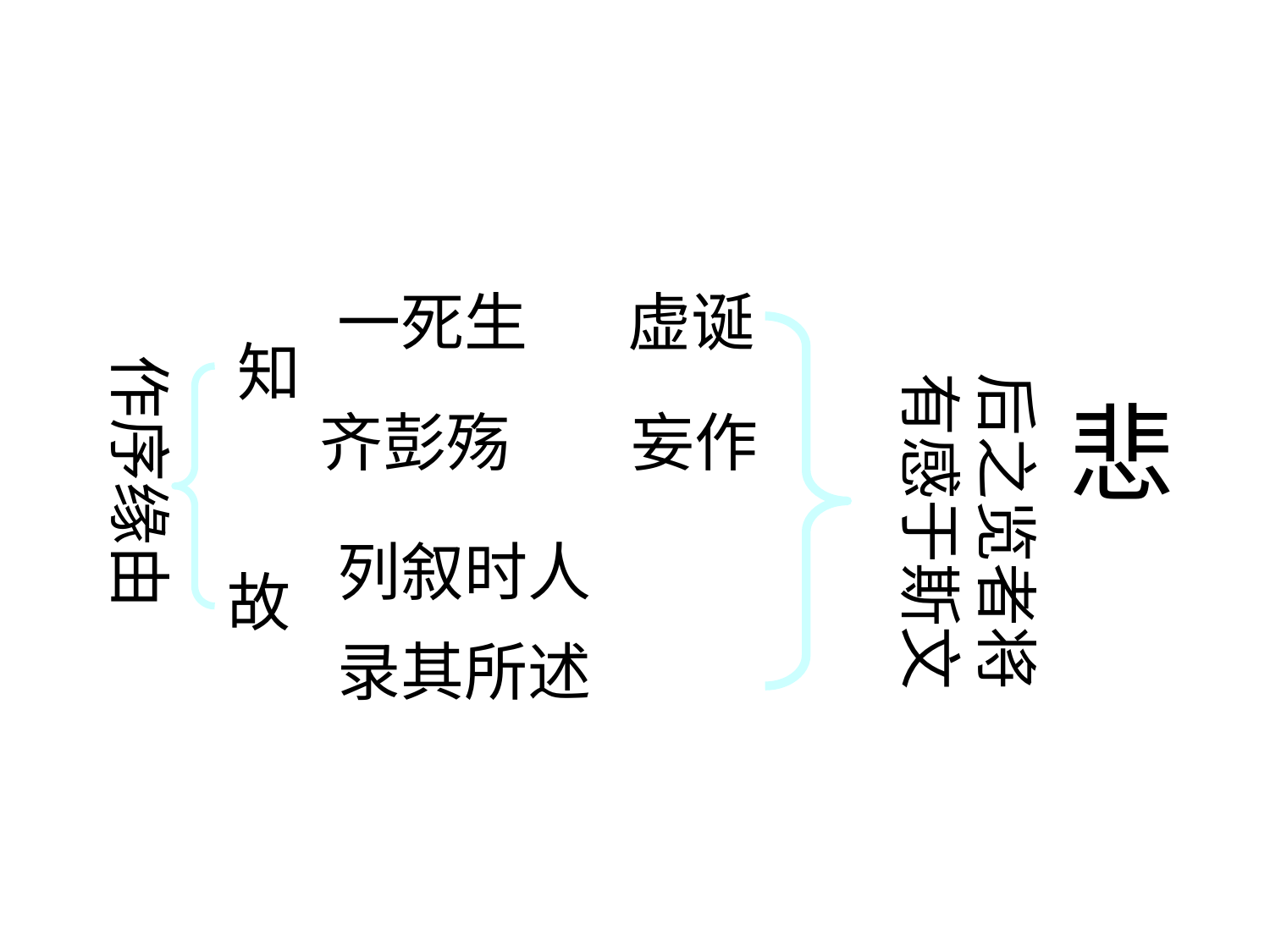

一死生
虚诞

知

作序缘由

后之览者将有感于斯文

悲
齐彭殇
     妄作

列叙时人
故

录其所述